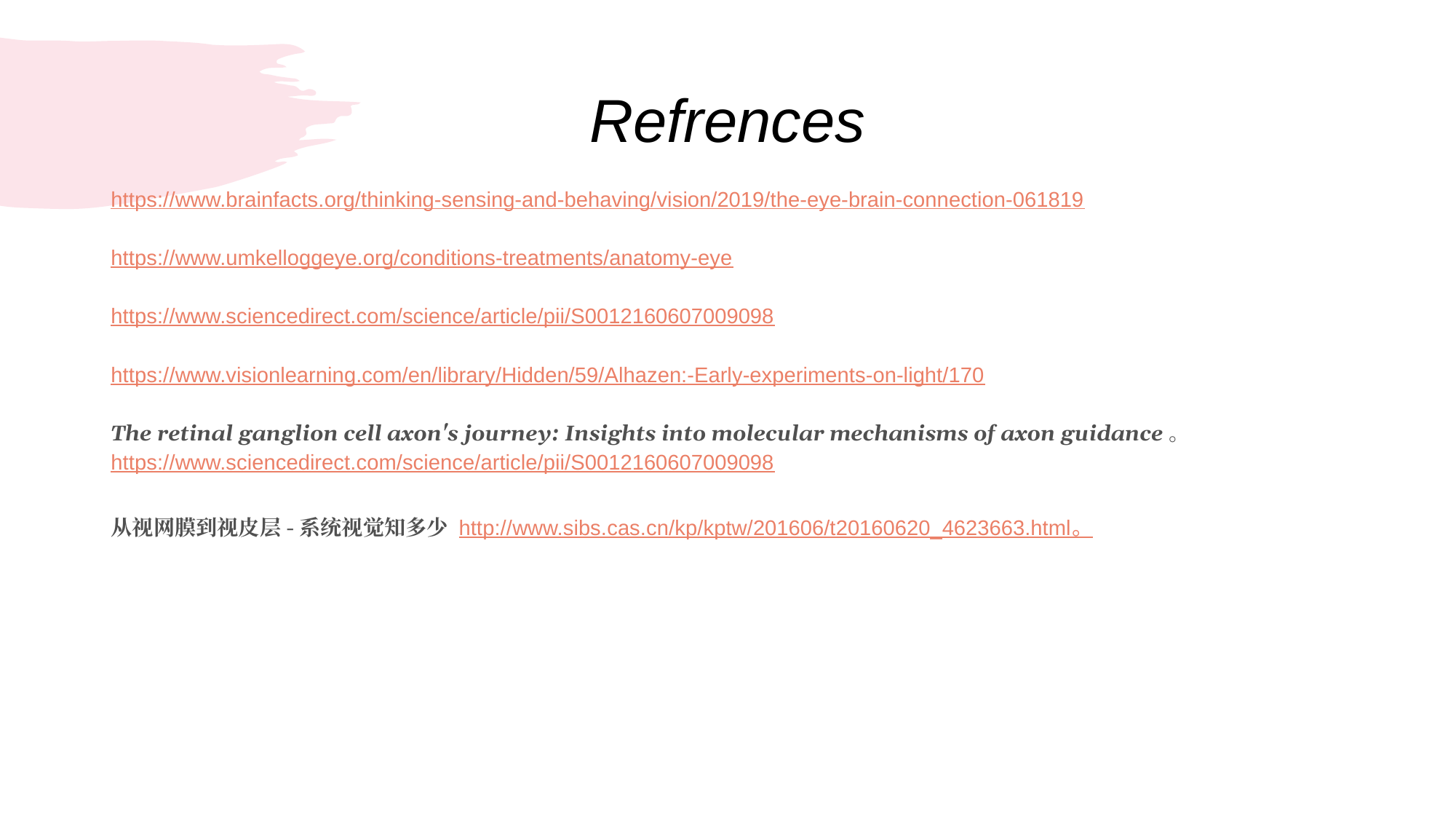

# Refrences
https://www.brainfacts.org/thinking-sensing-and-behaving/vision/2019/the-eye-brain-connection-061819

https://www.umkelloggeye.org/conditions-treatments/anatomy-eye

https://www.sciencedirect.com/science/article/pii/S0012160607009098

https://www.visionlearning.com/en/library/Hidden/59/Alhazen:-Early-experiments-on-light/170

The retinal ganglion cell axon's journey: Insights into molecular mechanisms of axon guidance。https://www.sciencedirect.com/science/article/pii/S0012160607009098
从视网膜到视皮层-系统视觉知多少 http://www.sibs.cas.cn/kp/kptw/201606/t20160620_4623663.html。